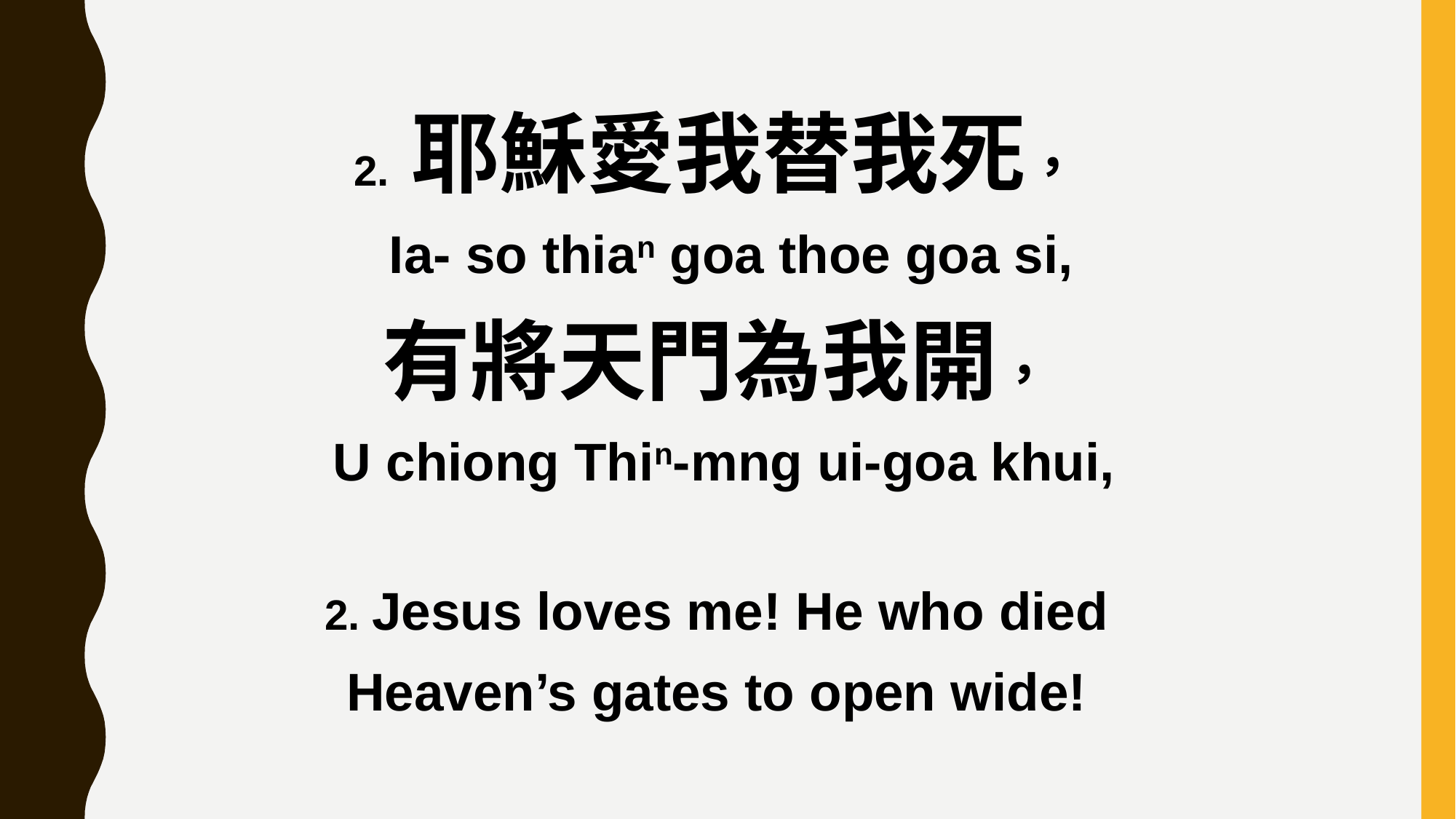

2. 耶穌愛我替我死，
  Ia- so thian goa thoe goa si,
有將天門為我開，
 U chiong Thin-mng ui-goa khui,

2. Jesus loves me! He who died
Heaven’s gates to open wide!